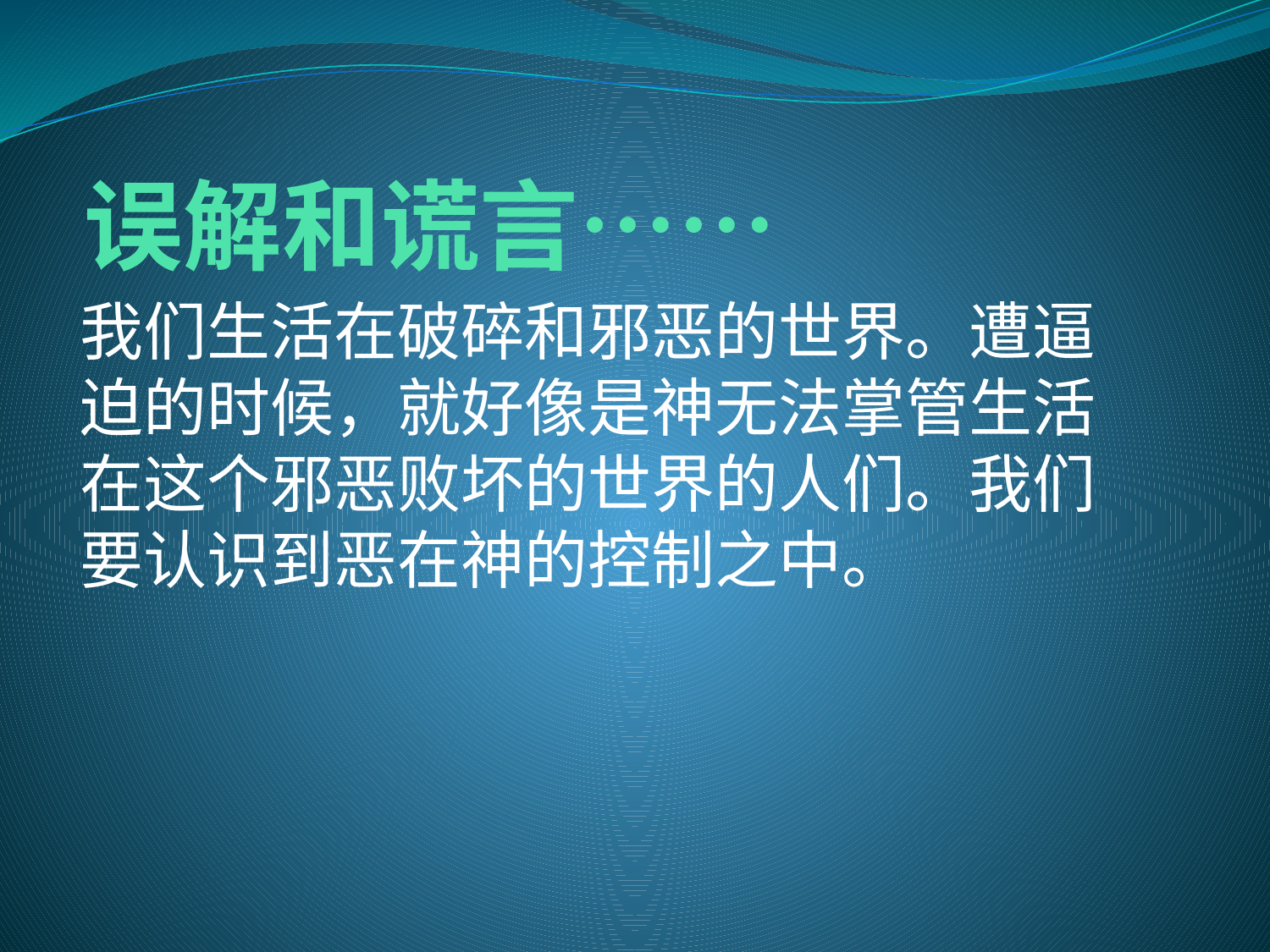

# 误解和谎言……
我们生活在破碎和邪恶的世界。遭逼迫的时候，就好像是神无法掌管生活在这个邪恶败坏的世界的人们。我们要认识到恶在神的控制之中。